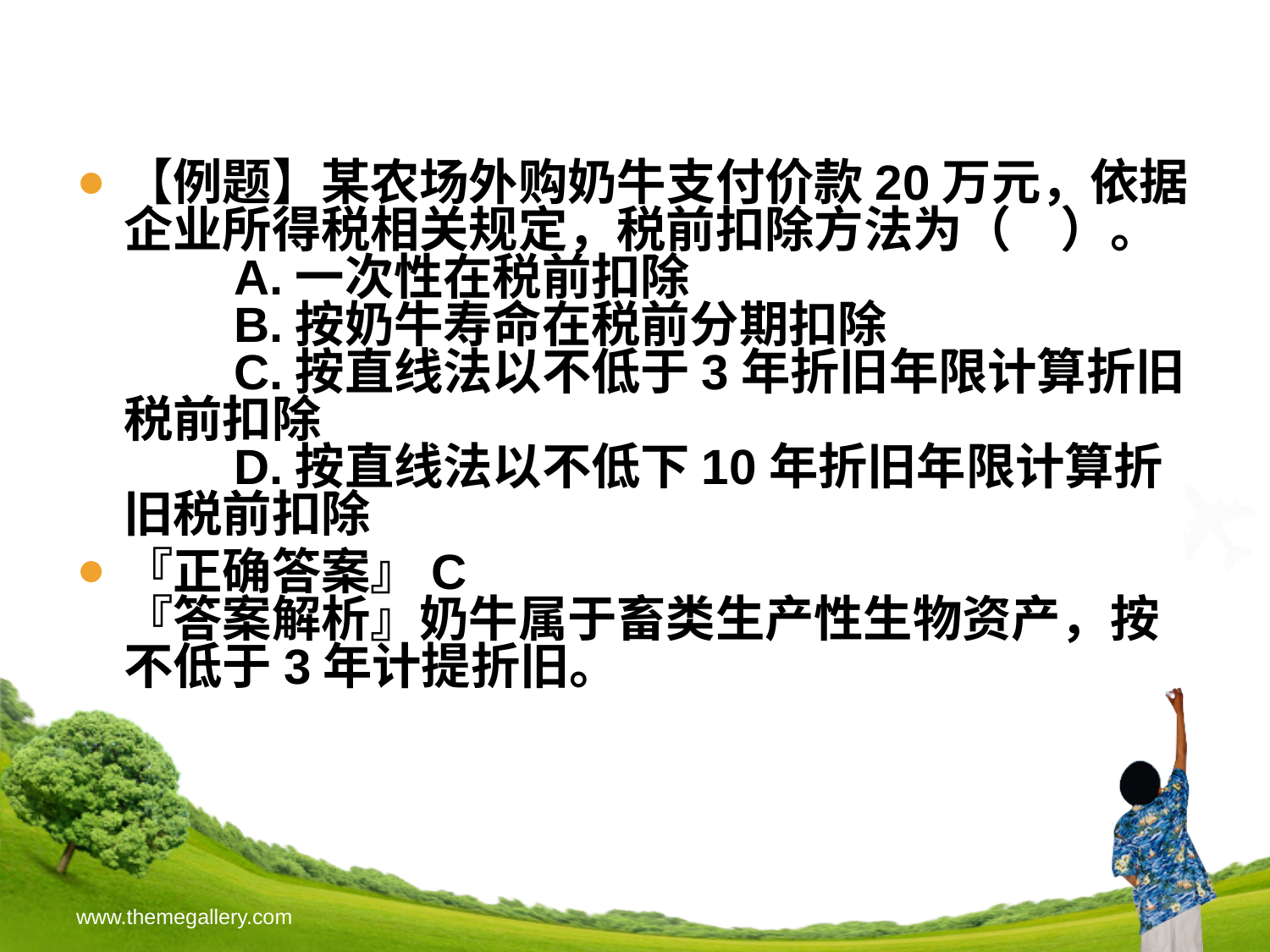

【例题】某农场外购奶牛支付价款20万元，依据企业所得税相关规定，税前扣除方法为（　）。
　　A.一次性在税前扣除
　　B.按奶牛寿命在税前分期扣除
　　C.按直线法以不低于3年折旧年限计算折旧税前扣除
　　D.按直线法以不低下10年折旧年限计算折旧税前扣除
『正确答案』C
『答案解析』奶牛属于畜类生产性生物资产，按不低于3年计提折旧。
www.themegallery.com